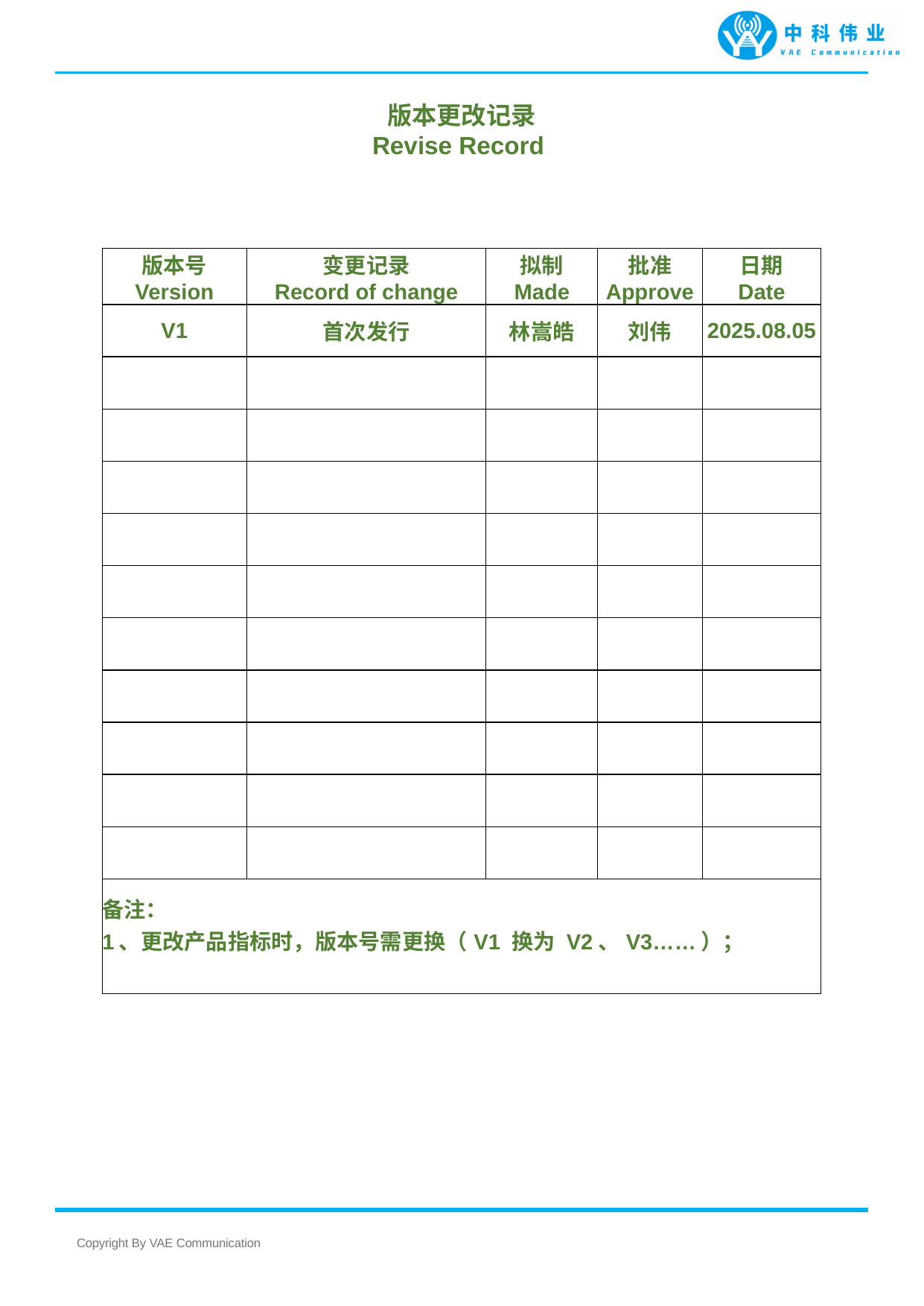

版本更改记录
Revise Record
| 版本号 Version | 变更记录 Record of change | 拟制 Made | 批准 Approve | 日期 Date |
| --- | --- | --- | --- | --- |
| V1 | 首次发行 | 林嵩皓 | 刘伟 | 2025.08.05 |
|  |  |  |  |  |
|  |  |  |  |  |
|  |  |  |  |  |
|  |  |  |  |  |
|  |  |  |  |  |
|  |  |  |  |  |
|  |  |  |  |  |
|  |  |  |  |  |
|  |  |  |  |  |
|  |  |  |  |  |
| 备注： 1、更改产品指标时，版本号需更换（V1 换为 V2、V3……）； |  |  |  |  |
2
Copyright By VAE Communication